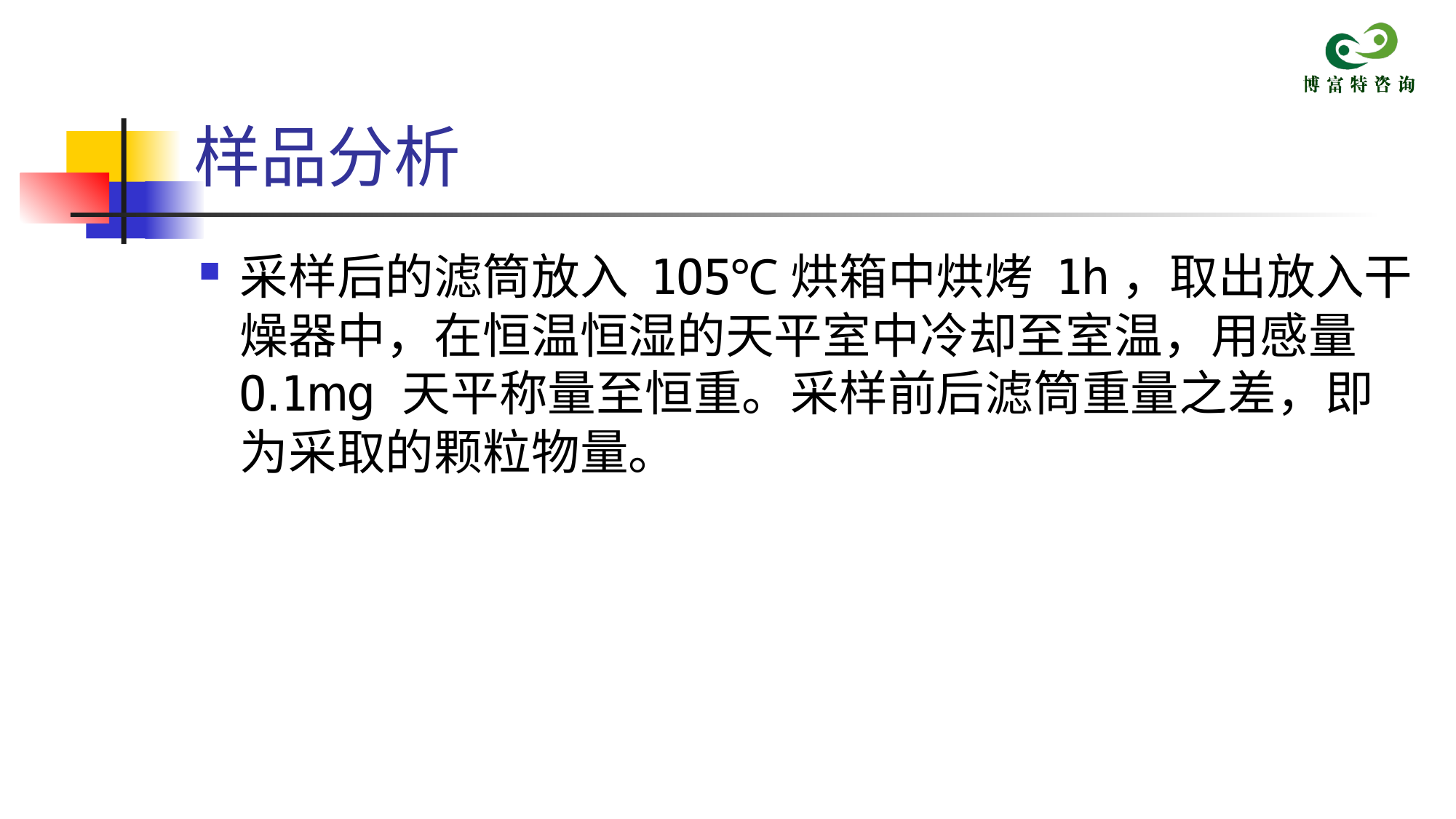

# 样品分析
采样后的滤筒放入 105℃烘箱中烘烤 1h，取出放入干燥器中，在恒温恒湿的天平室中冷却至室温，用感量 0.1mg 天平称量至恒重。采样前后滤筒重量之差，即为采取的颗粒物量。